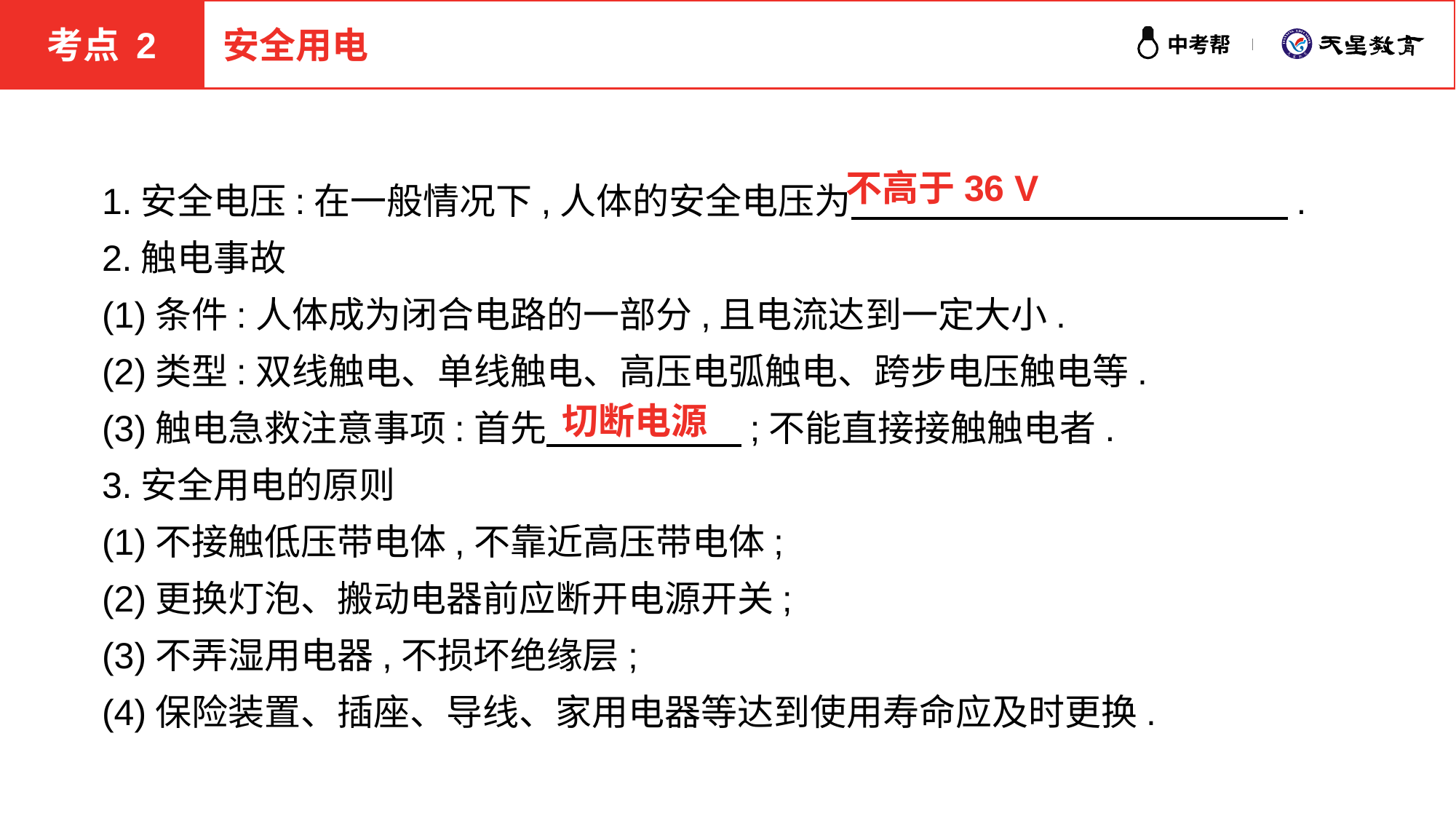

考点 2
安全用电
不高于36 V
1.安全电压:在一般情况下,人体的安全电压为　　　　　　　　　　　　.
2.触电事故
(1)条件:人体成为闭合电路的一部分,且电流达到一定大小.
(2)类型:双线触电、单线触电、高压电弧触电、跨步电压触电等.
(3)触电急救注意事项:首先　      　　　;不能直接接触触电者.
3.安全用电的原则
(1)不接触低压带电体,不靠近高压带电体;
(2)更换灯泡、搬动电器前应断开电源开关;
(3)不弄湿用电器,不损坏绝缘层;
(4)保险装置、插座、导线、家用电器等达到使用寿命应及时更换.
切断电源